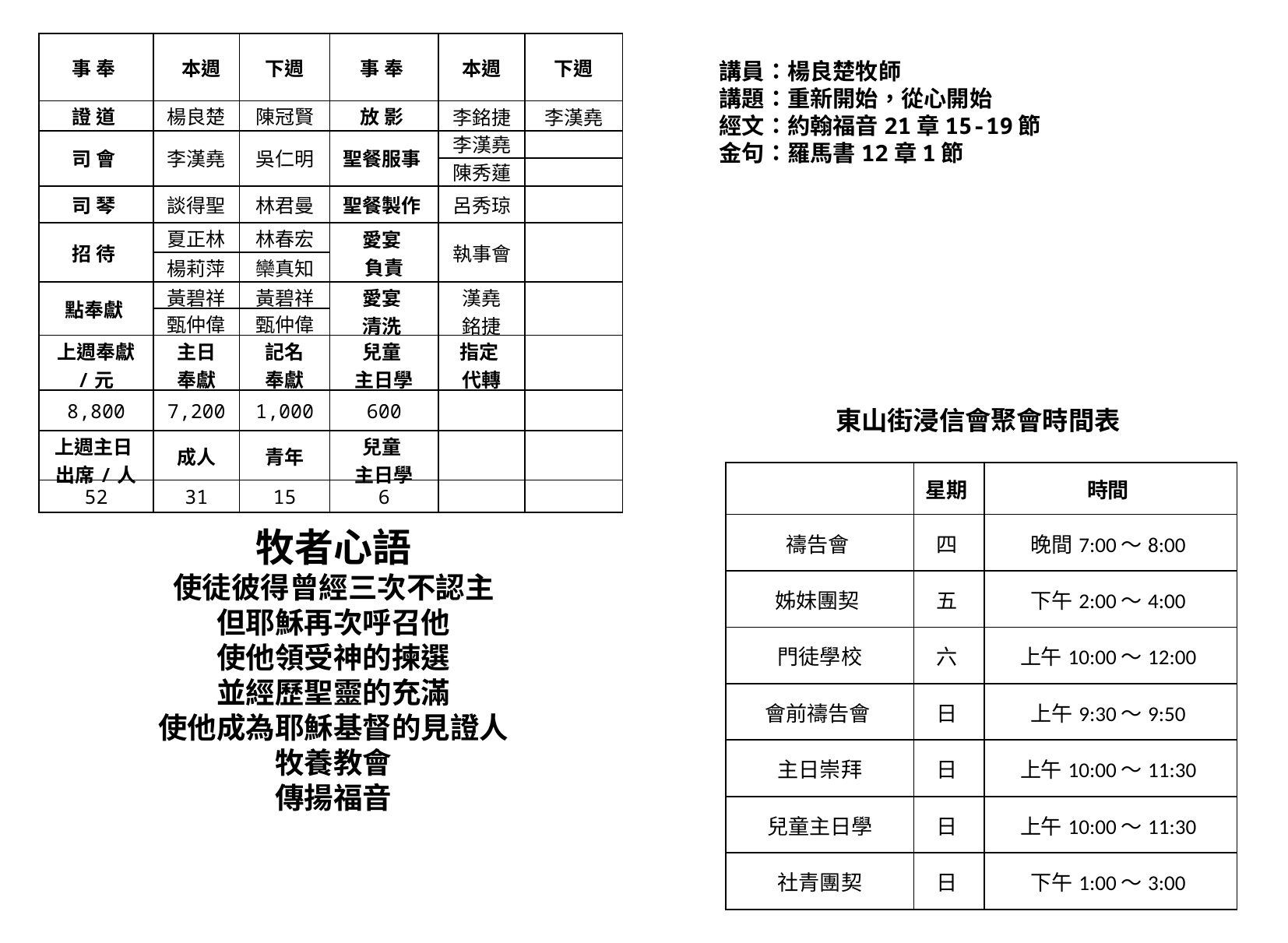

| 事 奉 | 本週 | 下週 | 事 奉 | 本週 | 下週 |
| --- | --- | --- | --- | --- | --- |
| 證 道 | 楊良楚 | 陳冠賢 | 放 影 | 李銘捷 | 李漢堯 |
| 司 會 | 李漢堯 | 吳仁明 | 聖餐服事 | 李漢堯 |  |
|  |  |  |  | 陳秀蓮 |  |
| 司 琴 | 談得聖 | 林君曼 | 聖餐製作 | 呂秀琼 |  |
| 招 待 | 夏正林 | 林春宏 | 愛宴 負責 | 執事會 |  |
|  | 楊莉萍 | 欒真知 |  |  |  |
| 點奉獻 | 黃碧祥 | 黃碧祥 | 愛宴 清洗 | 漢堯 銘捷 |  |
|  | 甄仲偉 | 甄仲偉 |  |  |  |
| 上週奉獻 /元 | 主日 奉獻 | 記名 奉獻 | 兒童 主日學 | 指定 代轉 |  |
| 8,800 | 7,200 | 1,000 | 600 |  |  |
| 上週主日 出席/人 | 成人 | 青年 | 兒童 主日學 |  |  |
| 52 | 31 | 15 | 6 |  |  |

講員：楊良楚牧師
講題：重新開始，從心開始
經文：約翰福音21章15-19節
金句：羅馬書12章1節

東山街浸信會聚會時間表
|  | 星期 | 時間 |
| --- | --- | --- |
| 禱告會 | 四 | 晚間7:00～8:00 |
| 姊妹團契 | 五 | 下午2:00～4:00 |
| 門徒學校 | 六 | 上午10:00～12:00 |
| 會前禱告會 | 日 | 上午9:30～9:50 |
| 主日崇拜 | 日 | 上午10:00～11:30 |
| 兒童主日學 | 日 | 上午10:00～11:30 |
| 社青團契 | 日 | 下午1:00～3:00 |
牧者心語
使徒彼得曾經三次不認主
但耶穌再次呼召他
使他領受神的揀選
並經歷聖靈的充滿
使他成為耶穌基督的見證人
牧養教會
傳揚福音